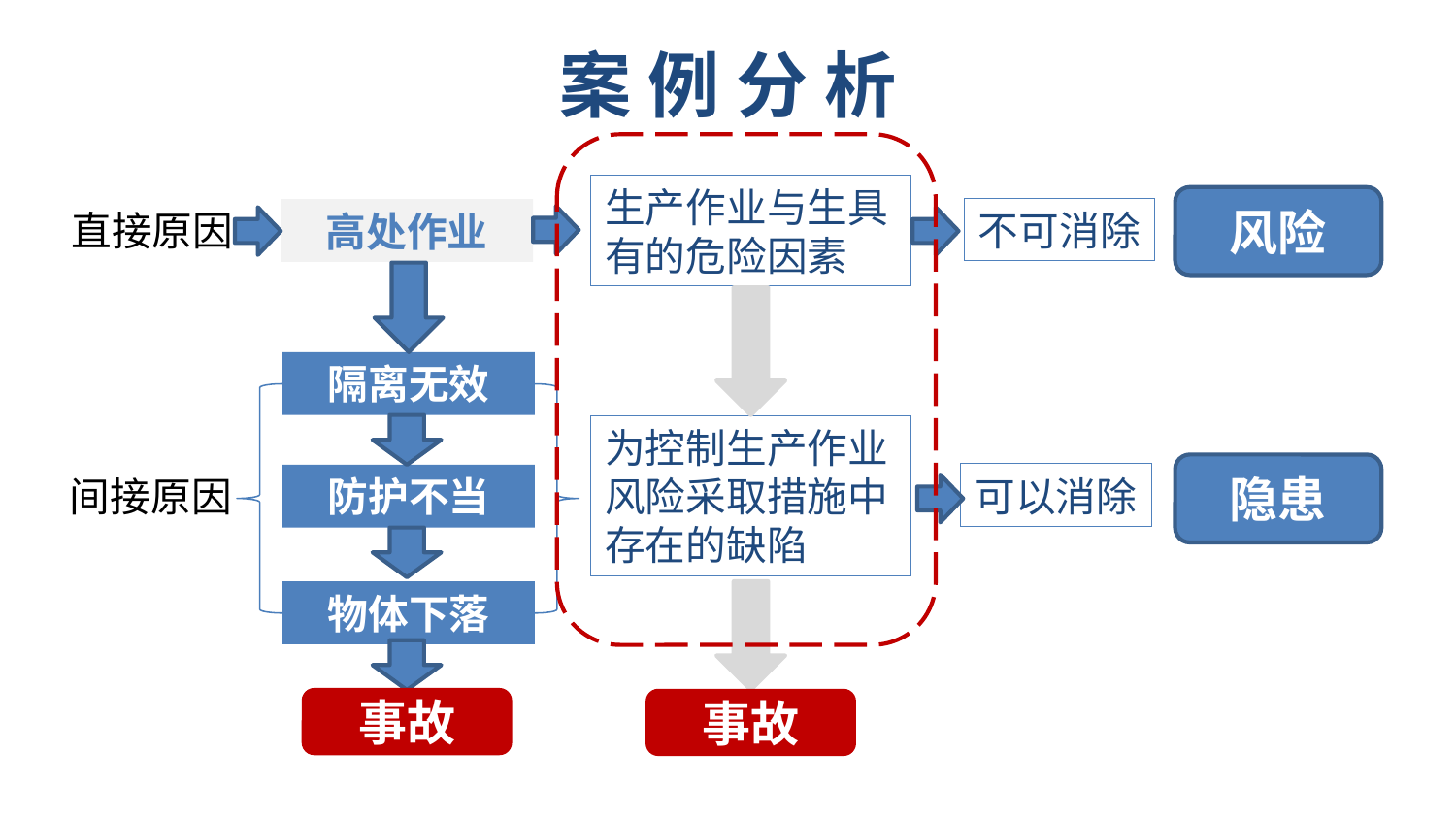

# 案 例 分 析

生产作业与生具有的危险因素
风险
不可消除
直接原因
高处作业

隔离无效

为控制生产作业风险采取措施中存在的缺陷
隐患
间接原因
可以消除
防护不当

物体下落

事故
事故